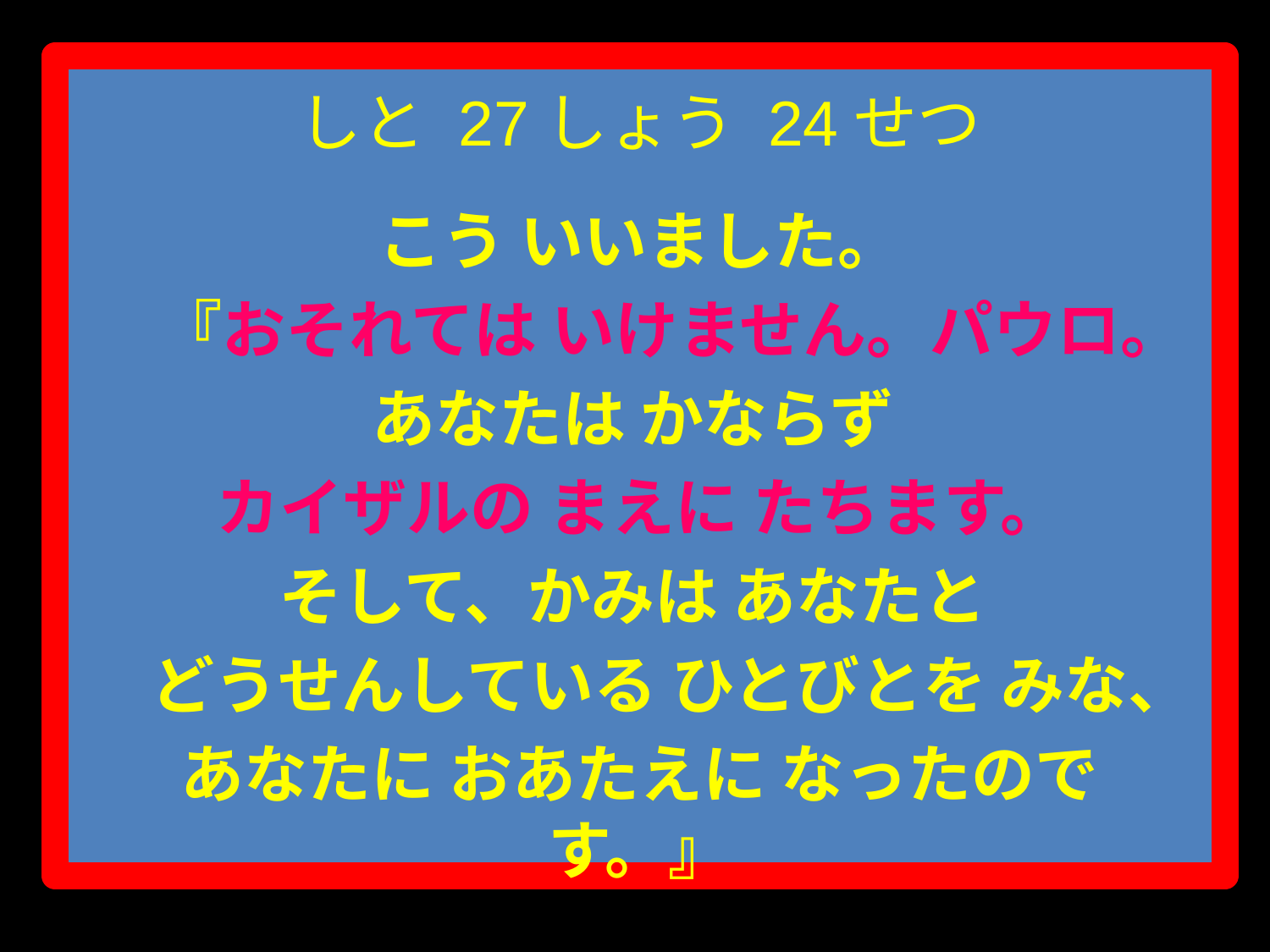

しと 27しょう 24せつ

こう いいました。
『おそれては いけません。パウロ。
あなたは かならず
カイザルの まえに たちます。
そして、かみは あなたと
どうせんしている ひとびとを みな、
あなたに おあたえに なったのです。』